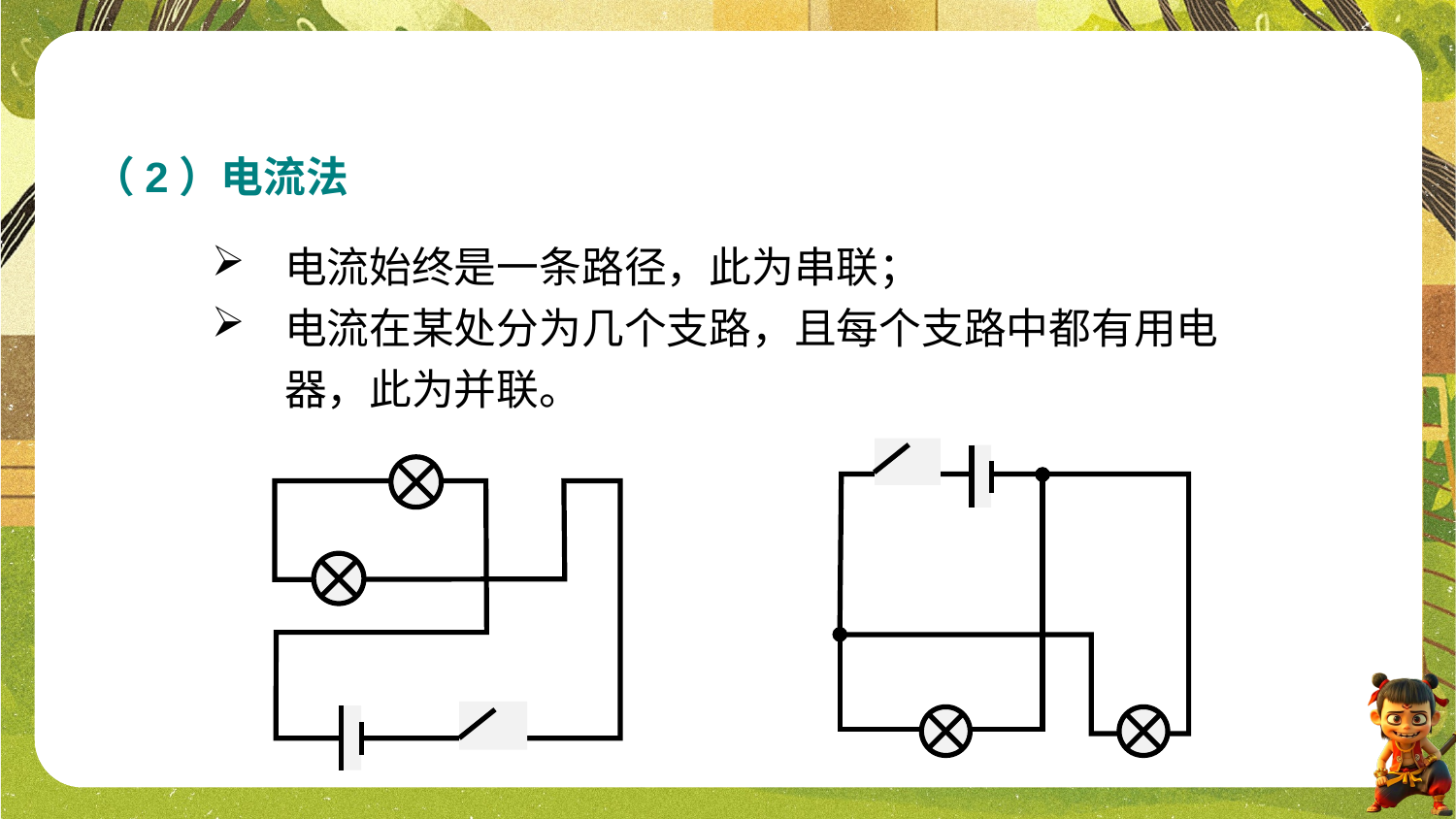

（2）电流法
电流始终是一条路径，此为串联；
电流在某处分为几个支路，且每个支路中都有用电器，此为并联。